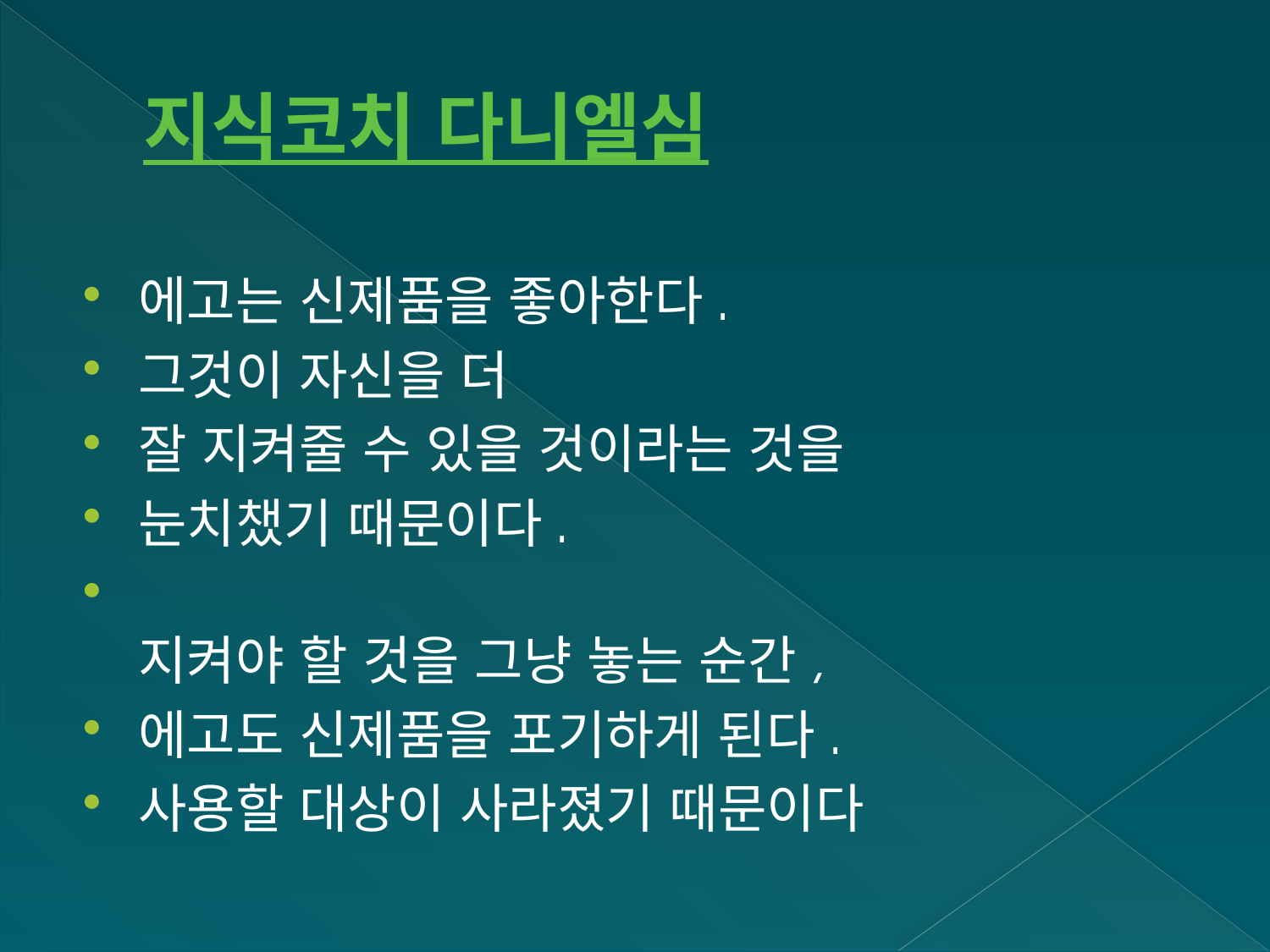

# 지식코치 다니엘심
에고는 신제품을 좋아한다.
그것이 자신을 더
잘 지켜줄 수 있을 것이라는 것을
눈치챘기 때문이다.
지켜야 할 것을 그냥 놓는 순간,
에고도 신제품을 포기하게 된다.
사용할 대상이 사라졌기 때문이다